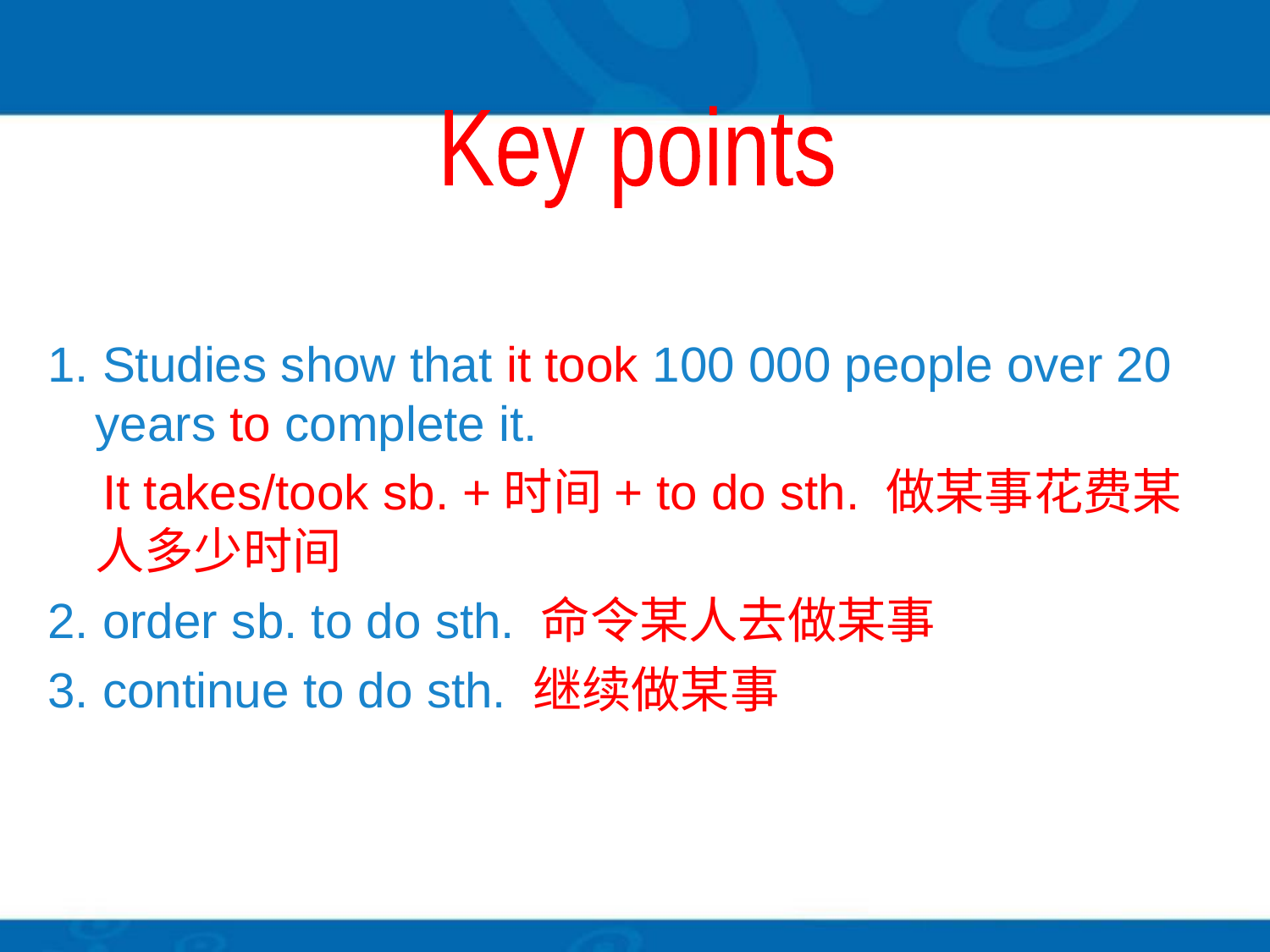

Key points
1. Studies show that it took 100 000 people over 20 years to complete it.
    It takes/took sb. +时间+ to do sth. 做某事花费某人多少时间
2. order sb. to do sth. 命令某人去做某事
3. continue to do sth. 继续做某事